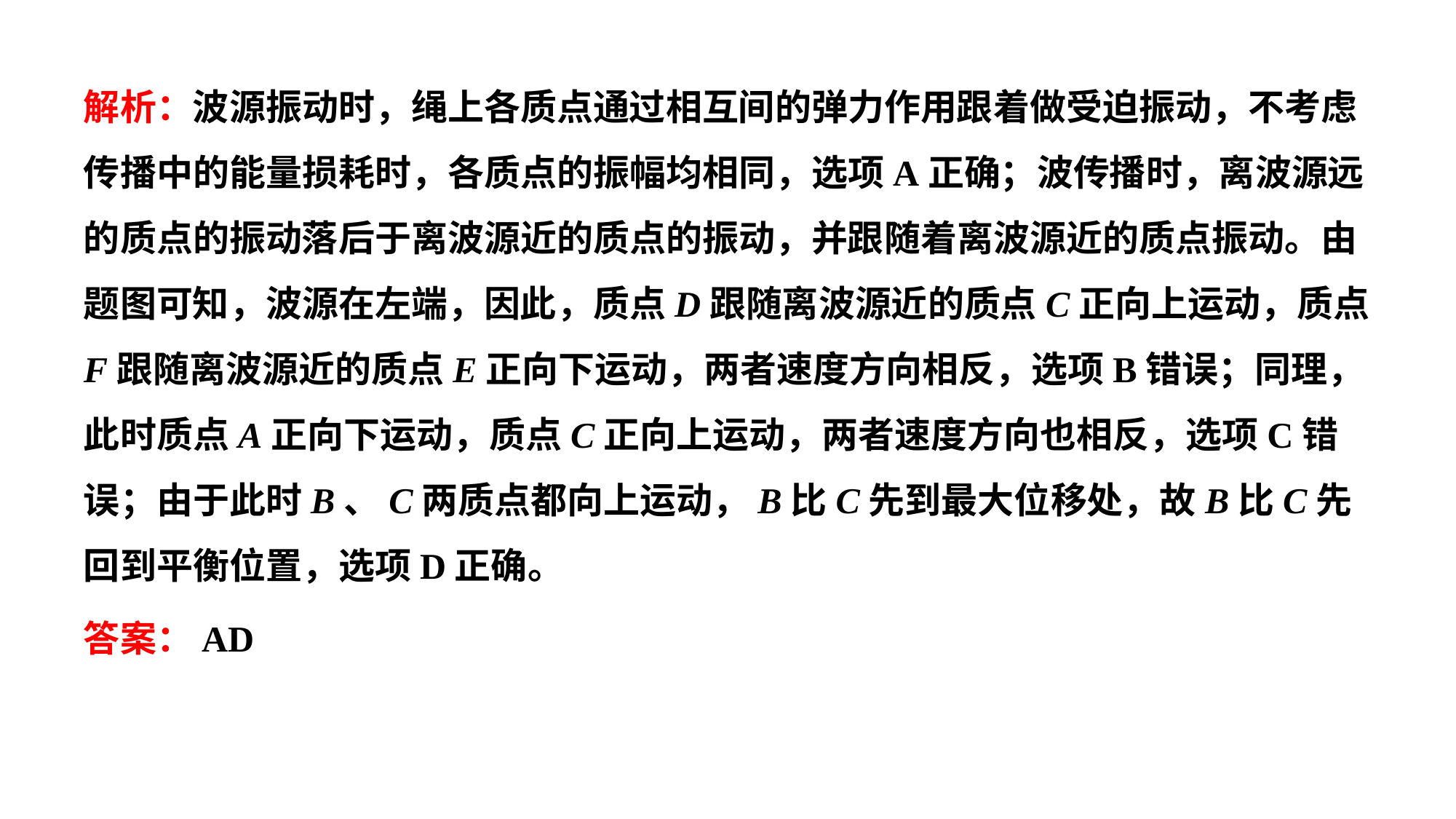

解析：波源振动时，绳上各质点通过相互间的弹力作用跟着做受迫振动，不考虑传播中的能量损耗时，各质点的振幅均相同，选项A正确；波传播时，离波源远的质点的振动落后于离波源近的质点的振动，并跟随着离波源近的质点振动。由题图可知，波源在左端，因此，质点D跟随离波源近的质点C正向上运动，质点F跟随离波源近的质点E正向下运动，两者速度方向相反，选项B错误；同理，此时质点A正向下运动，质点C正向上运动，两者速度方向也相反，选项C错误；由于此时B、C两质点都向上运动，B比C先到最大位移处，故B比C先回到平衡位置，选项D正确。
答案：AD